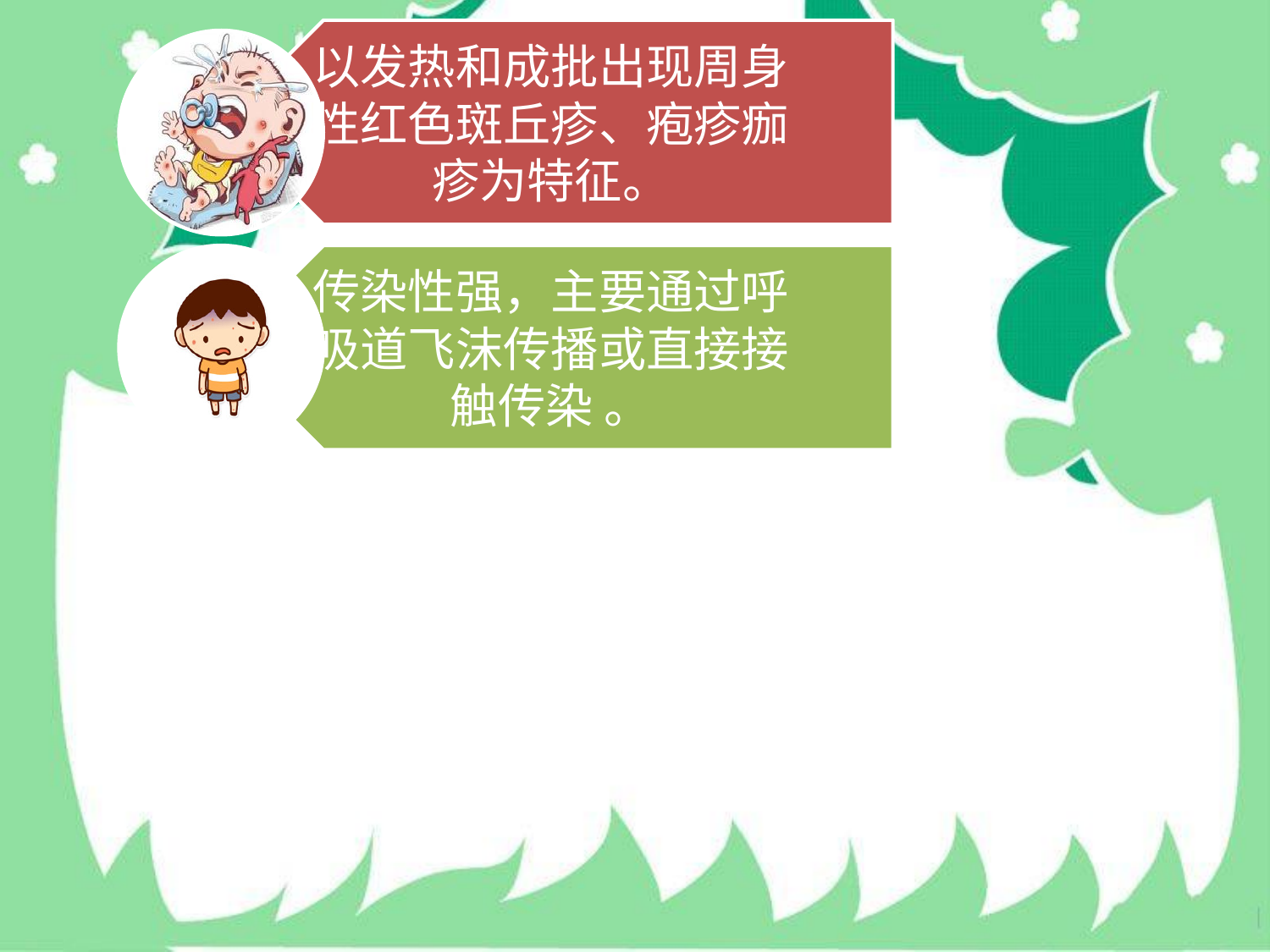

# 水痘
以发热和成批出现周身性红色斑丘疹、疱疹痂疹为特征。
传染性强，主要通过呼吸道飞沫传播或直接接触传染 。